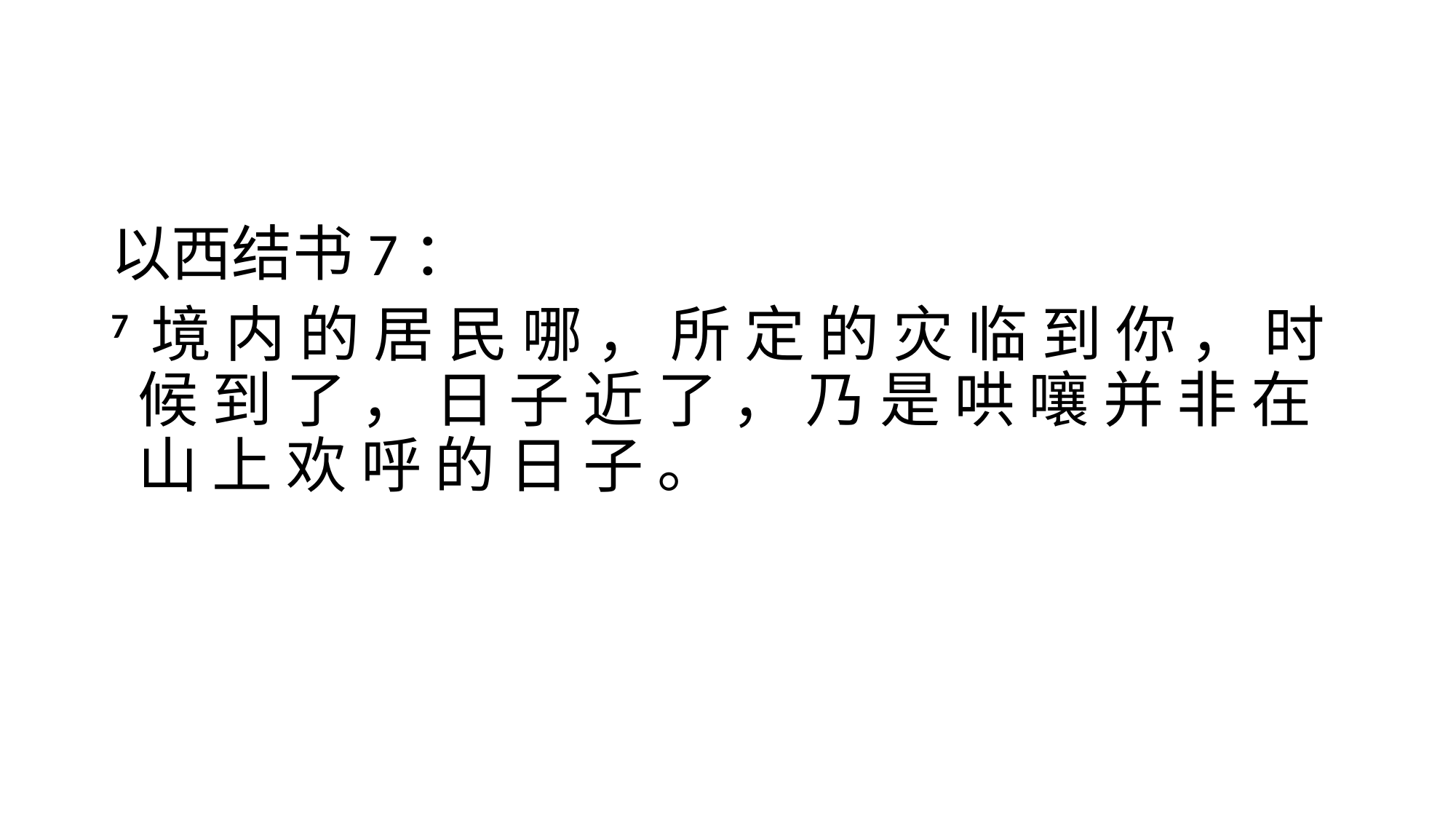

#
以西结书7：
7 境 内 的 居 民 哪 ， 所 定 的 灾 临 到 你 ， 时 候 到 了 ， 日 子 近 了 ， 乃 是 哄 嚷 并 非 在 山 上 欢 呼 的 日 子 。